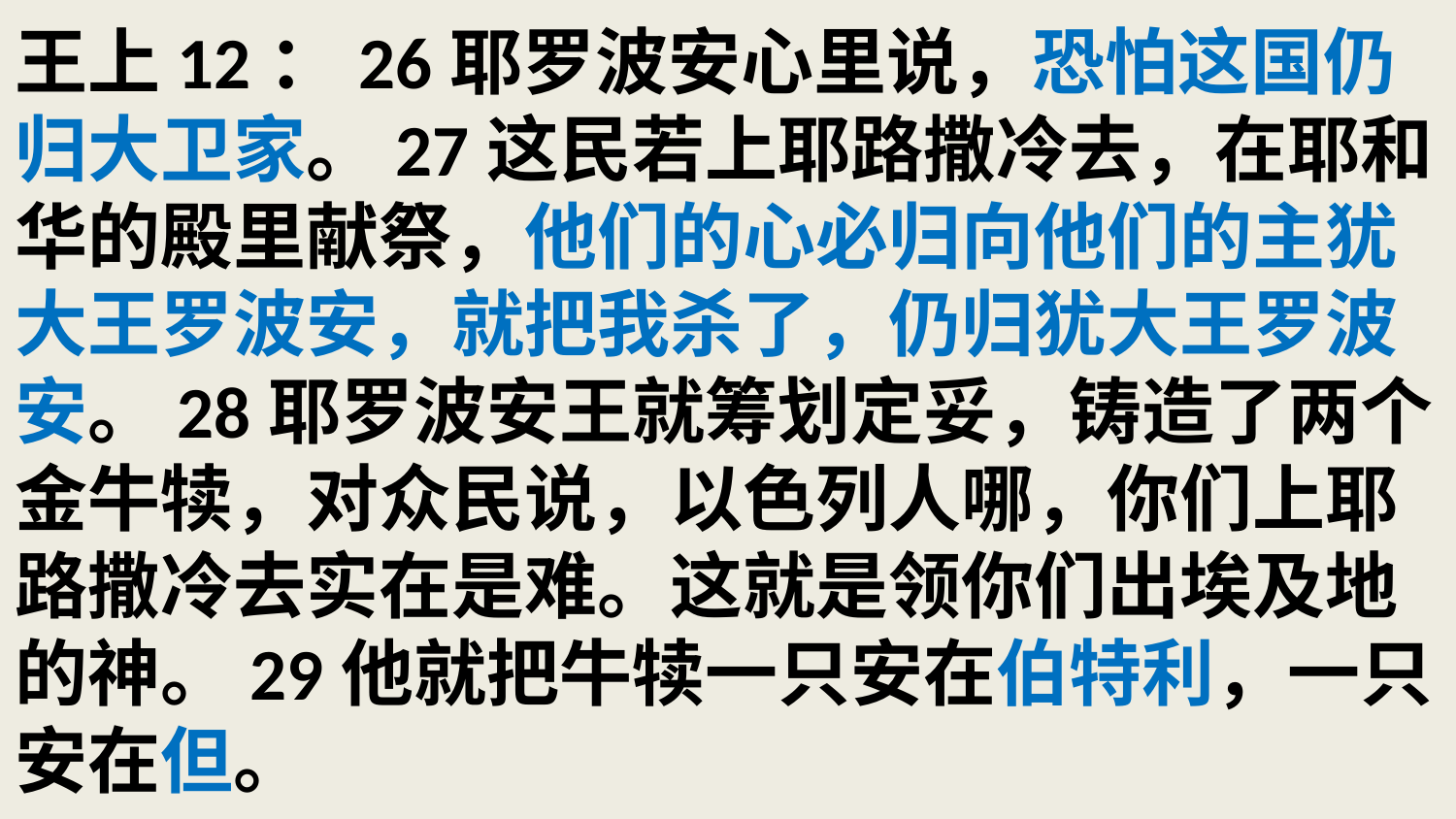

# 王上12：26耶罗波安心里说，恐怕这国仍归大卫家。27这民若上耶路撒冷去，在耶和华的殿里献祭，他们的心必归向他们的主犹大王罗波安，就把我杀了，仍归犹大王罗波安。28耶罗波安王就筹划定妥，铸造了两个金牛犊，对众民说，以色列人哪，你们上耶路撒冷去实在是难。这就是领你们出埃及地的神。29他就把牛犊一只安在伯特利，一只安在但。